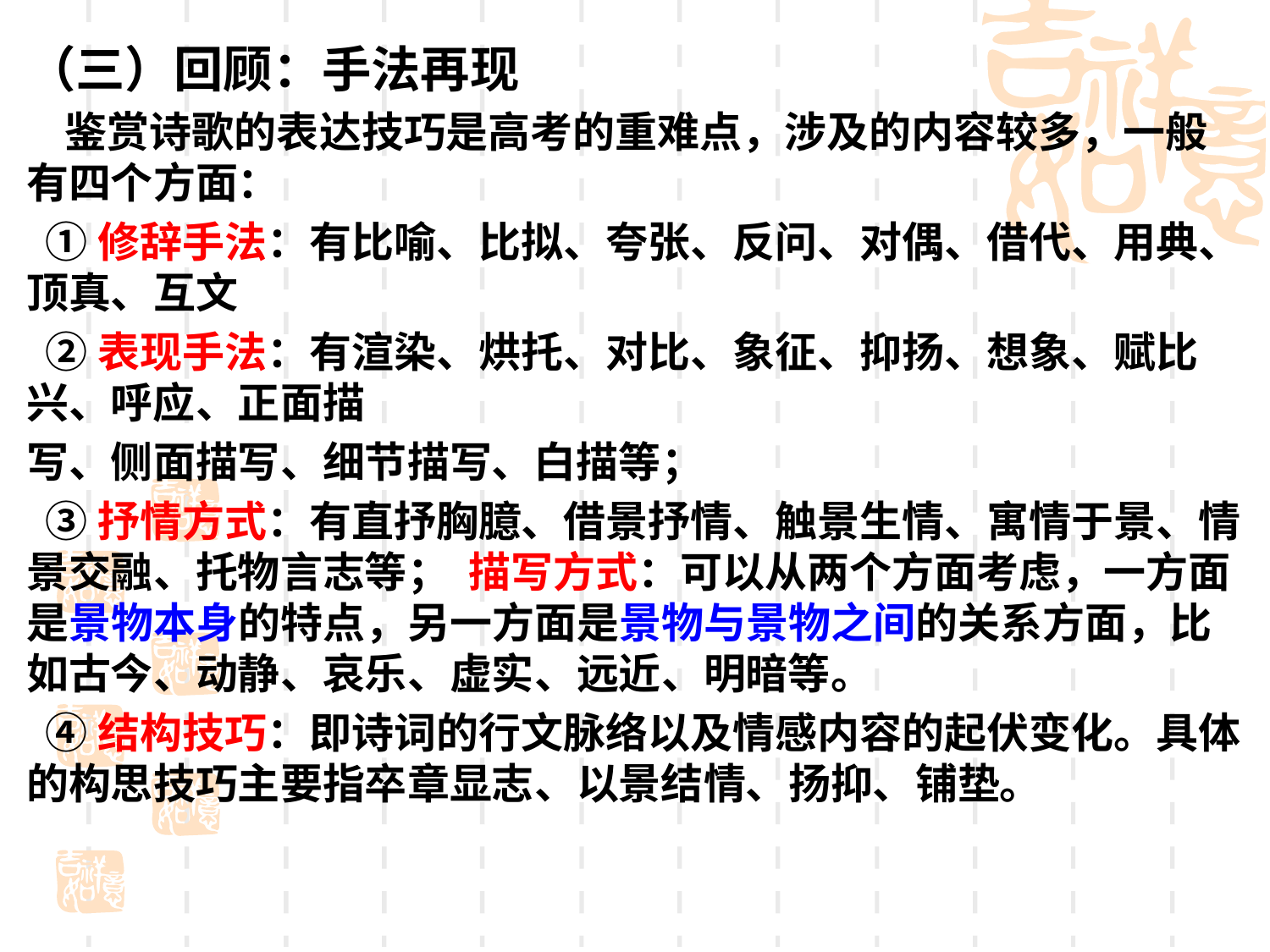

（三）回顾：手法再现
   鉴赏诗歌的表达技巧是高考的重难点，涉及的内容较多，一般有四个方面：
  ①修辞手法：有比喻、比拟、夸张、反问、对偶、借代、用典、顶真、互文
  ②表现手法：有渲染、烘托、对比、象征、抑扬、想象、赋比兴、呼应、正面描
写、侧面描写、细节描写、白描等；
  ③抒情方式：有直抒胸臆、借景抒情、触景生情、寓情于景、情景交融、托物言志等；  描写方式：可以从两个方面考虑，一方面是景物本身的特点，另一方面是景物与景物之间的关系方面，比如古今、动静、哀乐、虚实、远近、明暗等。
  ④结构技巧：即诗词的行文脉络以及情感内容的起伏变化。具体的构思技巧主要指卒章显志、以景结情、扬抑、铺垫。